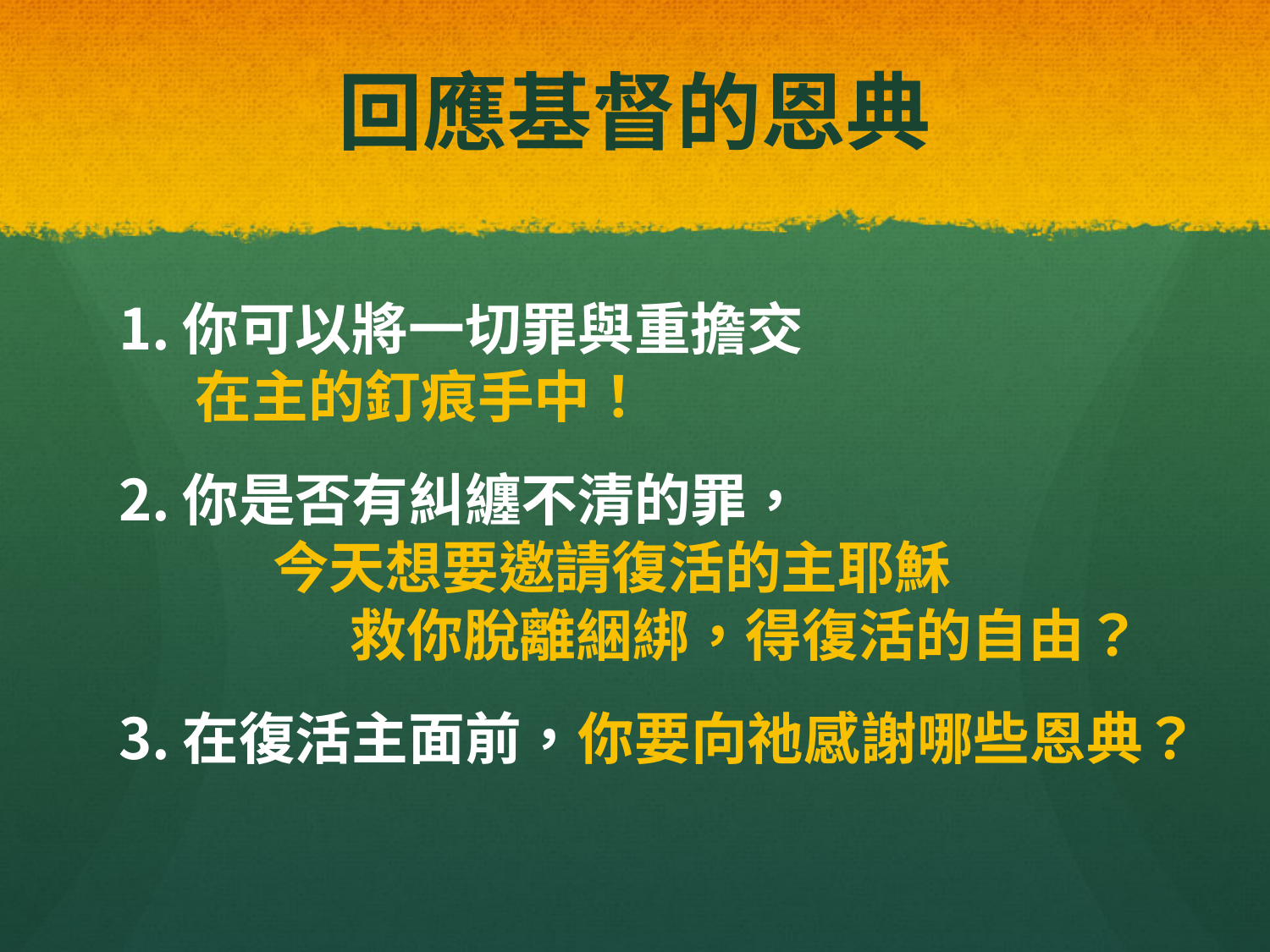

# 回應基督的恩典
你可以將一切罪與重擔交                            在主的釘痕手中！
你是否有糾纏不清的罪，                                  今天想要邀請復活的主耶穌                             救你脫離綑綁，得復活的自由？
在復活主面前，你要向祂感謝哪些恩典？